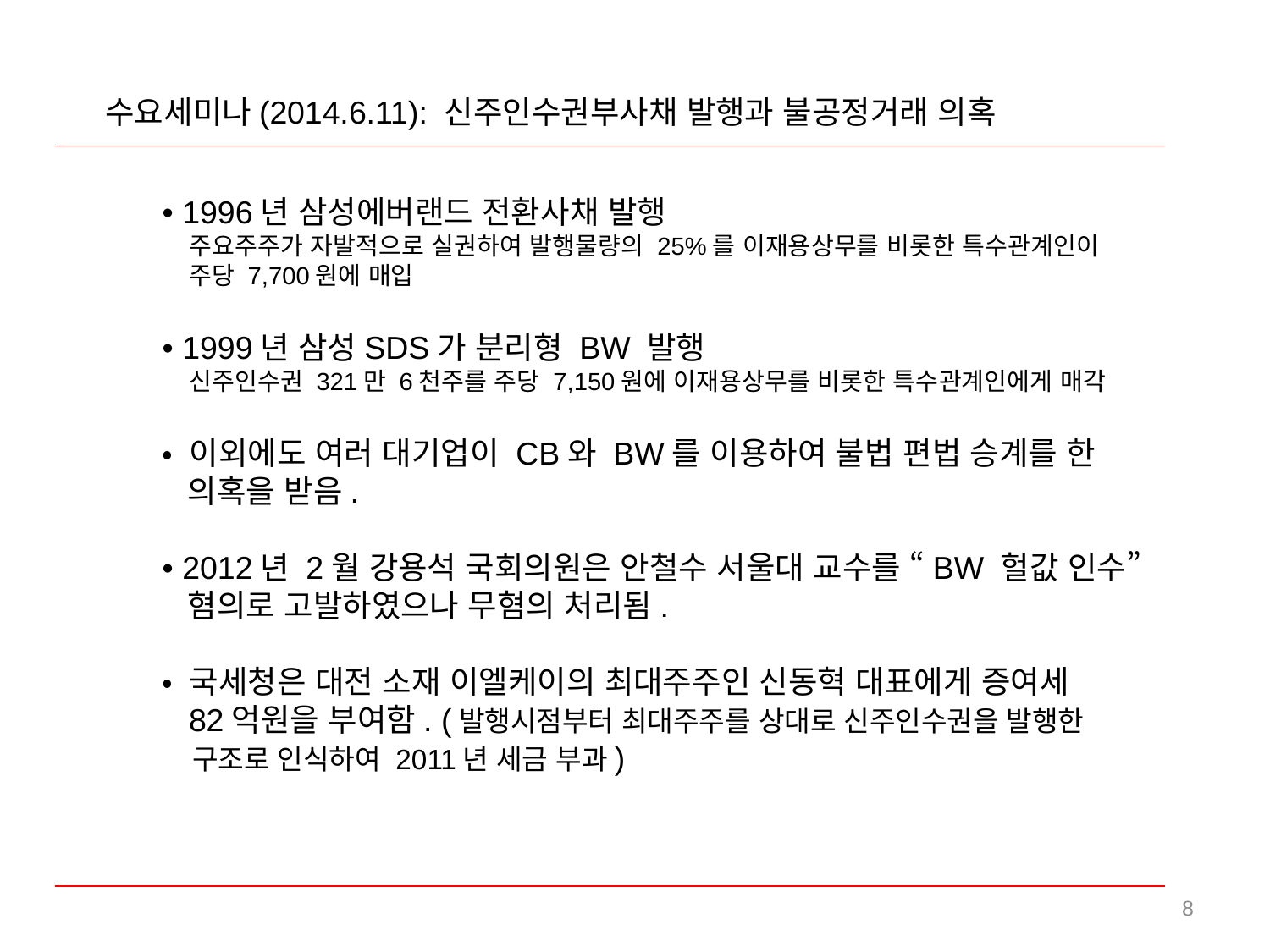

수요세미나(2014.6.11): 신주인수권부사채 발행과 불공정거래 의혹
• 1996년 삼성에버랜드 전환사채 발행
   주요주주가 자발적으로 실권하여 발행물량의 25%를 이재용상무를 비롯한 특수관계인이
   주당 7,700원에 매입

• 1999년 삼성SDS가 분리형 BW 발행
   신주인수권 321만 6천주를 주당 7,150원에 이재용상무를 비롯한 특수관계인에게 매각

• 이외에도 여러 대기업이 CB와 BW를 이용하여 불법 편법 승계를 한
  의혹을 받음.

• 2012년 2월 강용석 국회의원은 안철수 서울대 교수를 “BW 헐값 인수”
  혐의로 고발하였으나 무혐의 처리됨.

• 국세청은 대전 소재 이엘케이의 최대주주인 신동혁 대표에게 증여세
   82억원을 부여함. (발행시점부터 최대주주를 상대로 신주인수권을 발행한
   구조로 인식하여 2011년 세금 부과)
8